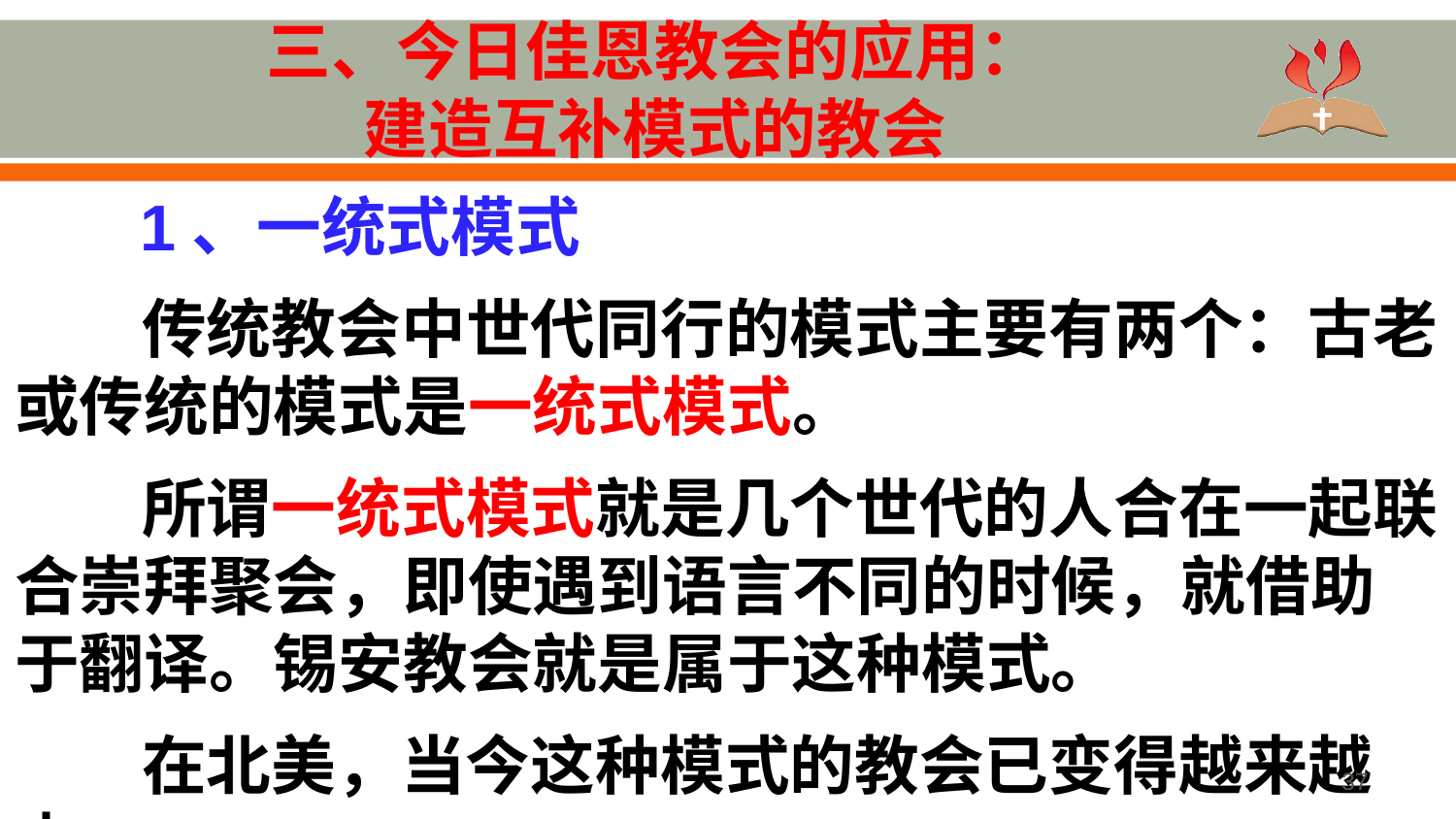

# 三、今日佳恩教会的应用： 建造互补模式的教会
       1、一统式模式
传统教会中世代同行的模式主要有两个：古老或传统的模式是一统式模式。
所谓一统式模式就是几个世代的人合在一起联合崇拜聚会，即使遇到语言不同的时候，就借助于翻译。锡安教会就是属于这种模式。
在北美，当今这种模式的教会已变得越来越少。

37